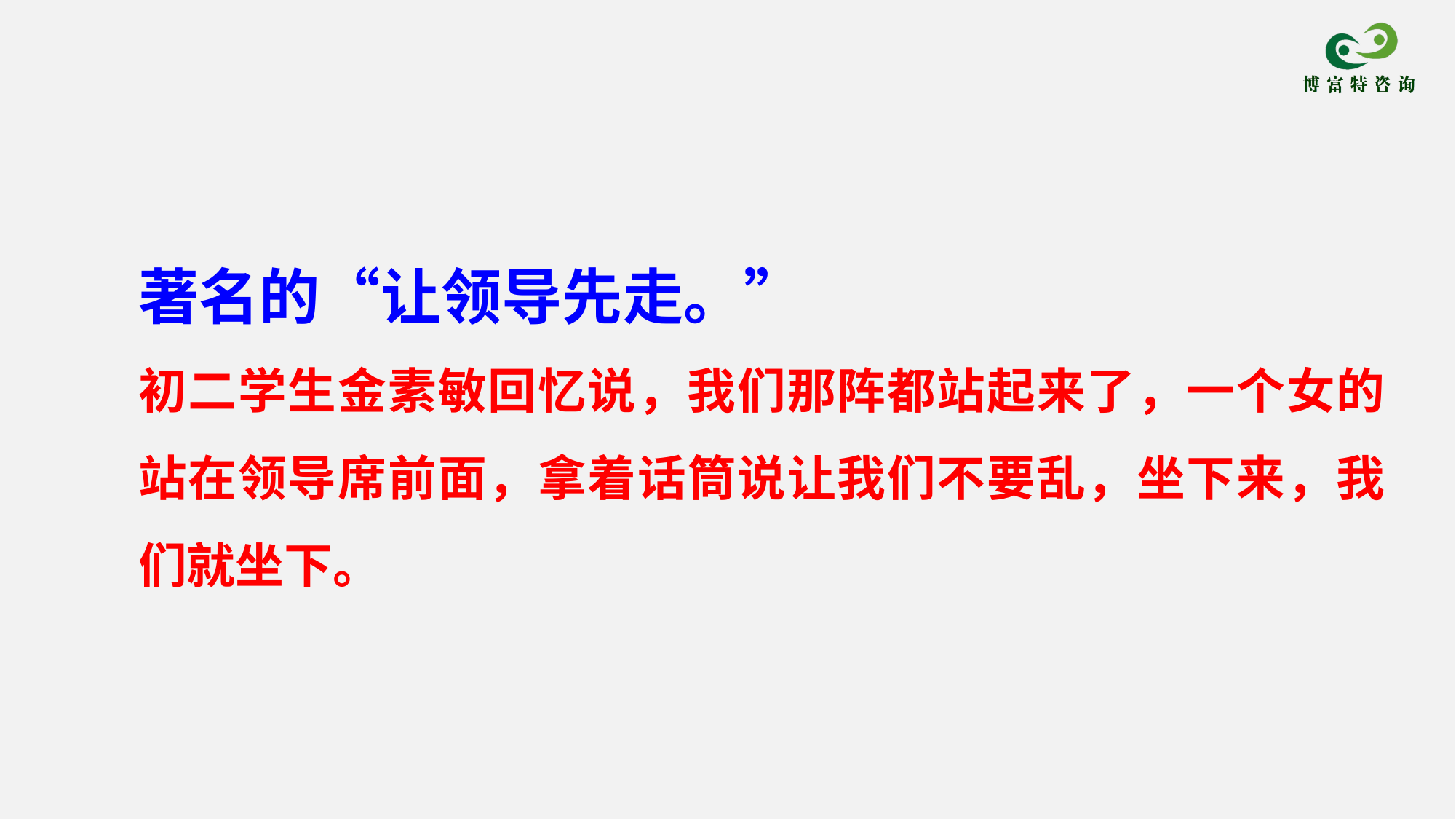

著名的“让领导先走。”
初二学生金素敏回忆说，我们那阵都站起来了，一个女的站在领导席前面，拿着话筒说让我们不要乱，坐下来，我们就坐下。